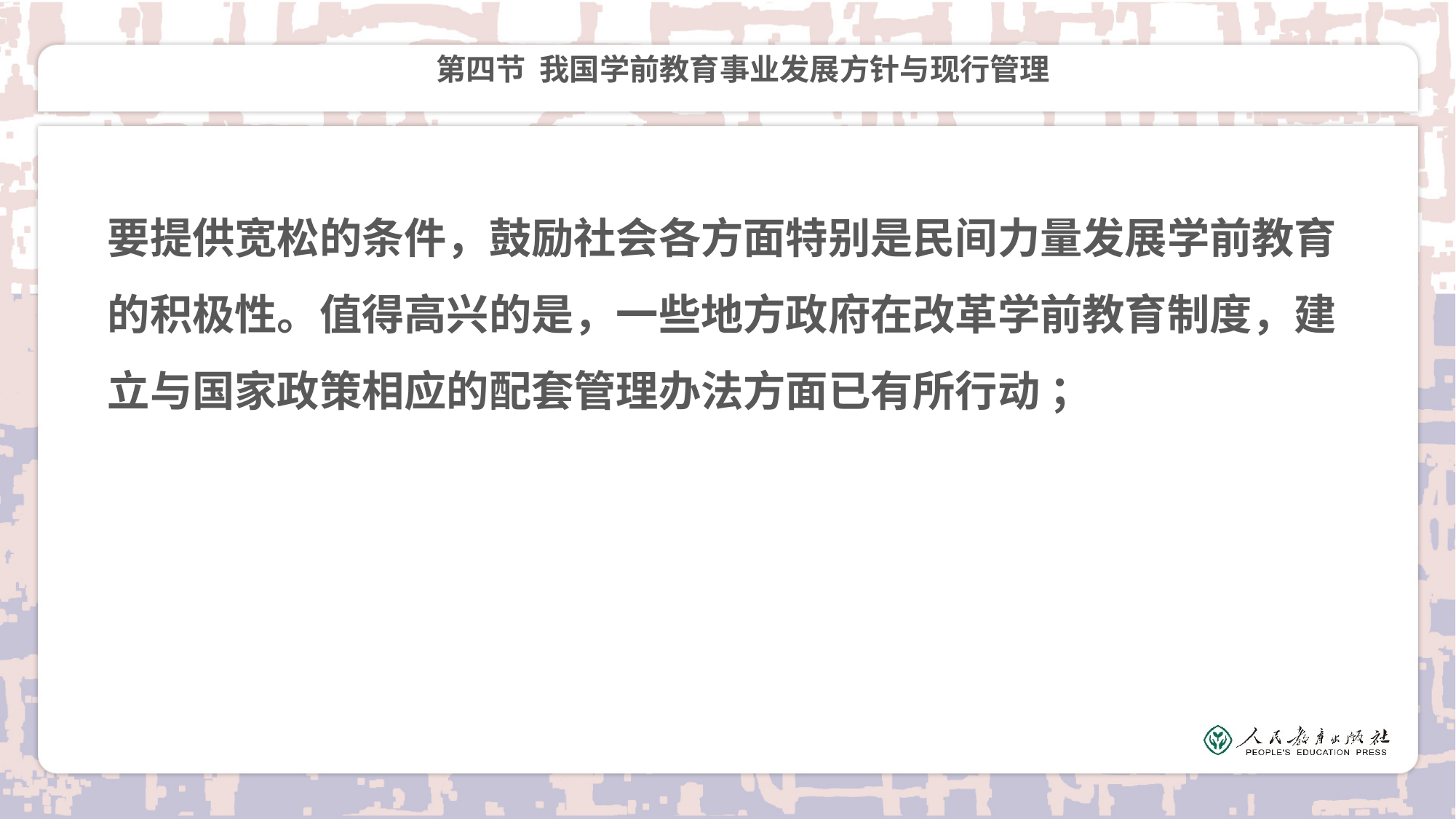

# 第四节  我国学前教育事业发展方针与现行管理
要提供宽松的条件，鼓励社会各方面特别是民间力量发展学前教育的积极性。值得高兴的是，一些地方政府在改革学前教育制度，建立与国家政策相应的配套管理办法方面已有所行动 ；